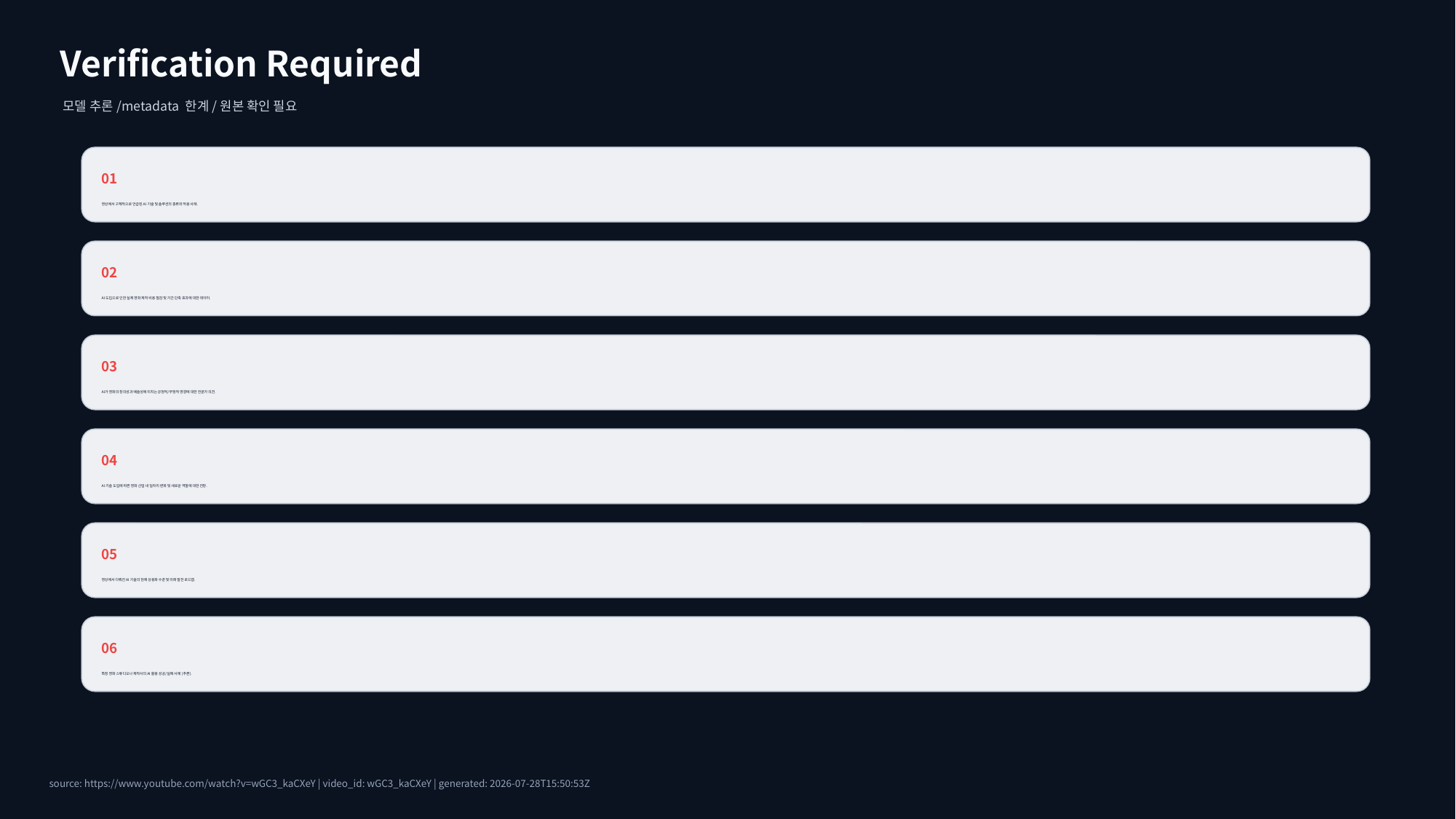

Verification Required
모델 추론/metadata 한계/원본 확인 필요

01
영상에서 구체적으로 언급된 AI 기술 및 솔루션의 종류와 적용 사례.

02
AI 도입으로 인한 실제 영화 제작 비용 절감 및 기간 단축 효과에 대한 데이터.

03
AI가 영화의 창의성과 예술성에 미치는 긍정적/부정적 영향에 대한 전문가 의견.

04
AI 기술 도입에 따른 영화 산업 내 일자리 변화 및 새로운 역할에 대한 전망.

05
영상에서 다뤄진 AI 기술의 현재 상용화 수준 및 미래 발전 로드맵.

06
특정 영화 스튜디오나 제작사의 AI 활용 성공/실패 사례 (추론).
source: https://www.youtube.com/watch?v=wGC3_kaCXeY | video_id: wGC3_kaCXeY | generated: 2026-07-28T15:50:53Z